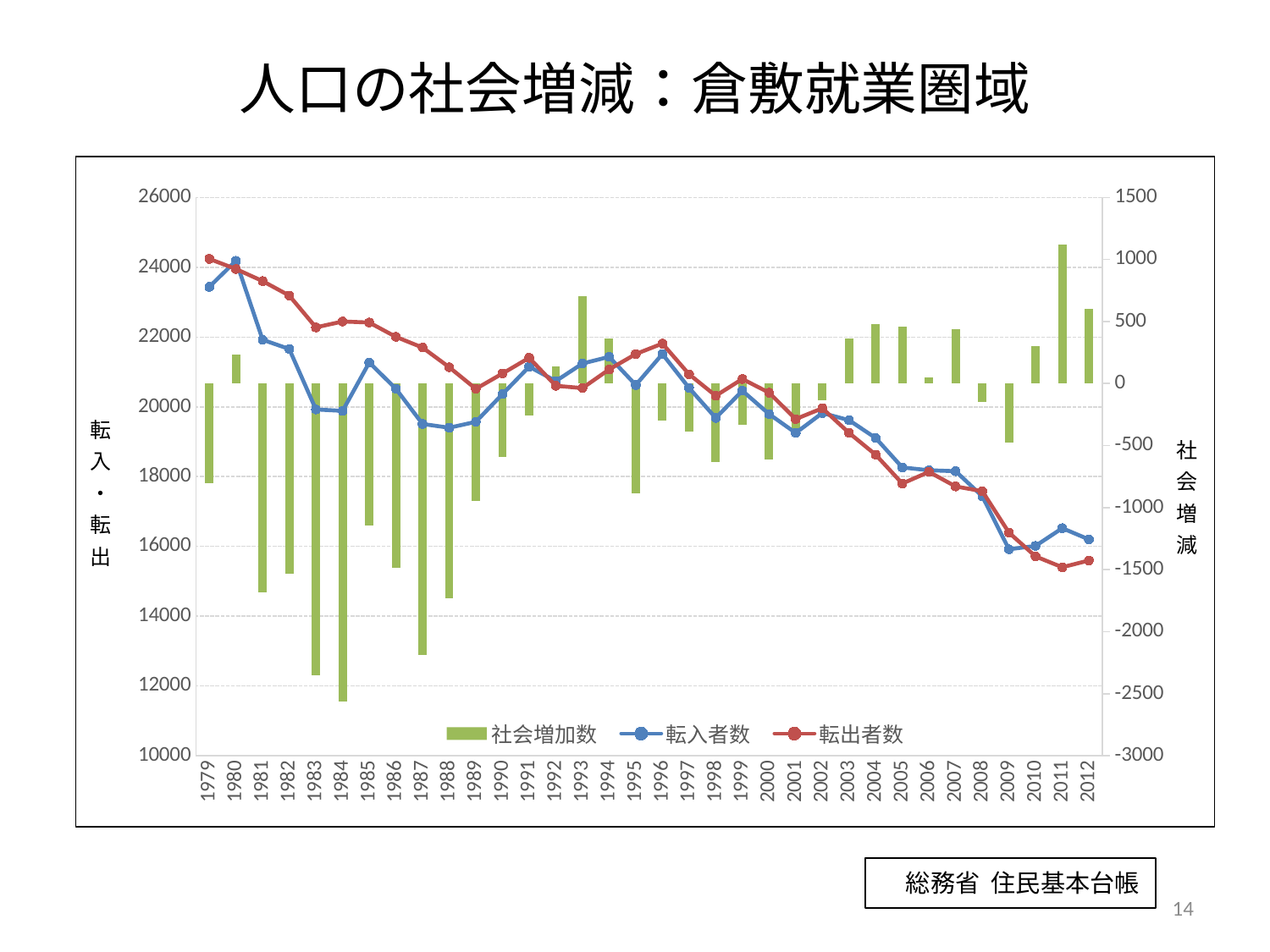

# 人口の社会増減：倉敷就業圏域

### Chart

| Category | 社会増加数 | 転入者数 | 転出者数 |
|---|---|---|---|
| 1979 | -801.0 | 23438.0 | 24239.0 |
| 1980 | 237.0 | 24185.0 | 23948.0 |
| 1981 | -1680.0 | 21922.0 | 23602.0 |
| 1982 | -1532.0 | 21656.0 | 23188.0 |
| 1983 | -2351.0 | 19925.0 | 22276.0 |
| 1984 | -2561.0 | 19884.0 | 22445.0 |
| 1985 | -1145.0 | 21270.0 | 22415.0 |
| 1986 | -1487.0 | 20519.0 | 22006.0 |
| 1987 | -2190.0 | 19508.0 | 21698.0 |
| 1988 | -1734.0 | 19401.0 | 21135.0 |
| 1989 | -946.0 | 19569.0 | 20515.0 |
| 1990 | -590.0 | 20364.0 | 20954.0 |
| 1991 | -255.0 | 21150.0 | 21405.0 |
| 1992 | 136.0 | 20739.0 | 20603.0 |
| 1993 | 703.0 | 21240.0 | 20537.0 |
| 1994 | 363.0 | 21433.0 | 21070.0 |
| 1995 | -887.0 | 20626.0 | 21513.0 |
| 1996 | -299.0 | 21513.0 | 21812.0 |
| 1997 | -390.0 | 20543.0 | 20933.0 |
| 1998 | -636.0 | 19681.0 | 20317.0 |
| 1999 | -336.0 | 20461.0 | 20797.0 |
| 2000 | -611.0 | 19794.0 | 20405.0 |
| 2001 | -396.0 | 19252.0 | 19648.0 |
| 2002 | -138.0 | 19822.0 | 19960.0 |
| 2003 | 364.0 | 19617.0 | 19253.0 |
| 2004 | 480.0 | 19108.0 | 18628.0 |
| 2005 | 461.0 | 18262.0 | 17801.0 |
| 2006 | 47.0 | 18182.0 | 18135.0 |
| 2007 | 435.0 | 18154.0 | 17719.0 |
| 2008 | -147.0 | 17435.0 | 17582.0 |
| 2009 | -477.0 | 15918.0 | 16395.0 |
| 2010 | 300.0 | 16013.0 | 15713.0 |
| 2011 | 1121.0 | 16522.0 | 15401.0 |
| 2012 | 603.0 | 16200.0 | 15597.0 |

### Chart

| Category | 社会増加数 | 転入者数 | 転出者数 |
|---|---|---|---|
| 1979 | -801.0 | 23438.0 | 24239.0 |
| 1980 | 237.0 | 24185.0 | 23948.0 |
| 1981 | -1680.0 | 21922.0 | 23602.0 |
| 1982 | -1532.0 | 21656.0 | 23188.0 |
| 1983 | -2351.0 | 19925.0 | 22276.0 |
| 1984 | -2561.0 | 19884.0 | 22445.0 |
| 1985 | -1145.0 | 21270.0 | 22415.0 |
| 1986 | -1487.0 | 20519.0 | 22006.0 |
| 1987 | -2190.0 | 19508.0 | 21698.0 |
| 1988 | -1734.0 | 19401.0 | 21135.0 |
| 1989 | -946.0 | 19569.0 | 20515.0 |
| 1990 | -590.0 | 20364.0 | 20954.0 |
| 1991 | -255.0 | 21150.0 | 21405.0 |
| 1992 | 136.0 | 20739.0 | 20603.0 |
| 1993 | 703.0 | 21240.0 | 20537.0 |
| 1994 | 363.0 | 21433.0 | 21070.0 |
| 1995 | -887.0 | 20626.0 | 21513.0 |
| 1996 | -299.0 | 21513.0 | 21812.0 |
| 1997 | -390.0 | 20543.0 | 20933.0 |
| 1998 | -636.0 | 19681.0 | 20317.0 |
| 1999 | -336.0 | 20461.0 | 20797.0 |
| 2000 | -611.0 | 19794.0 | 20405.0 |
| 2001 | -396.0 | 19252.0 | 19648.0 |
| 2002 | -138.0 | 19822.0 | 19960.0 |
| 2003 | 364.0 | 19617.0 | 19253.0 |
| 2004 | 480.0 | 19108.0 | 18628.0 |
| 2005 | 461.0 | 18262.0 | 17801.0 |
| 2006 | 47.0 | 18182.0 | 18135.0 |
| 2007 | 435.0 | 18154.0 | 17719.0 |
| 2008 | -147.0 | 17435.0 | 17582.0 |
| 2009 | -477.0 | 15918.0 | 16395.0 |
| 2010 | 300.0 | 16013.0 | 15713.0 |
| 2011 | 1121.0 | 16522.0 | 15401.0 |
| 2012 | 603.0 | 16200.0 | 15597.0 |
　総務省  住民基本台帳
14